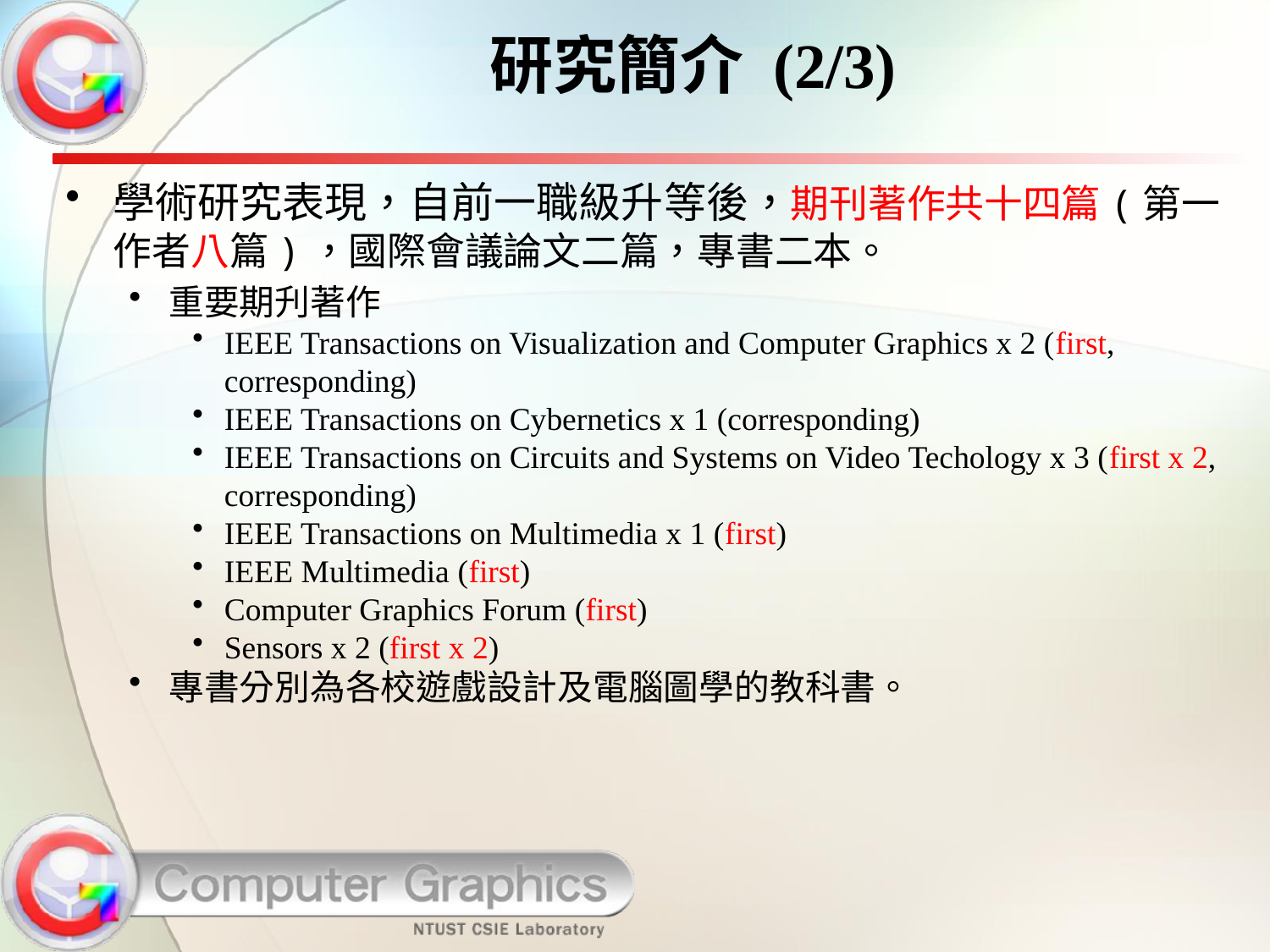

# 研究簡介 (2/3)
學術研究表現，自前一職級升等後，期刊著作共十四篇(第一作者八篇)，國際會議論文二篇，專書二本。
重要期刋著作
IEEE Transactions on Visualization and Computer Graphics x 2 (first, corresponding)
IEEE Transactions on Cybernetics x 1 (corresponding)
IEEE Transactions on Circuits and Systems on Video Techology x 3 (first x 2, corresponding)
IEEE Transactions on Multimedia x 1 (first)
IEEE Multimedia (first)
Computer Graphics Forum (first)
Sensors x 2 (first x 2)
專書分別為各校遊戲設計及電腦圖學的教科書。